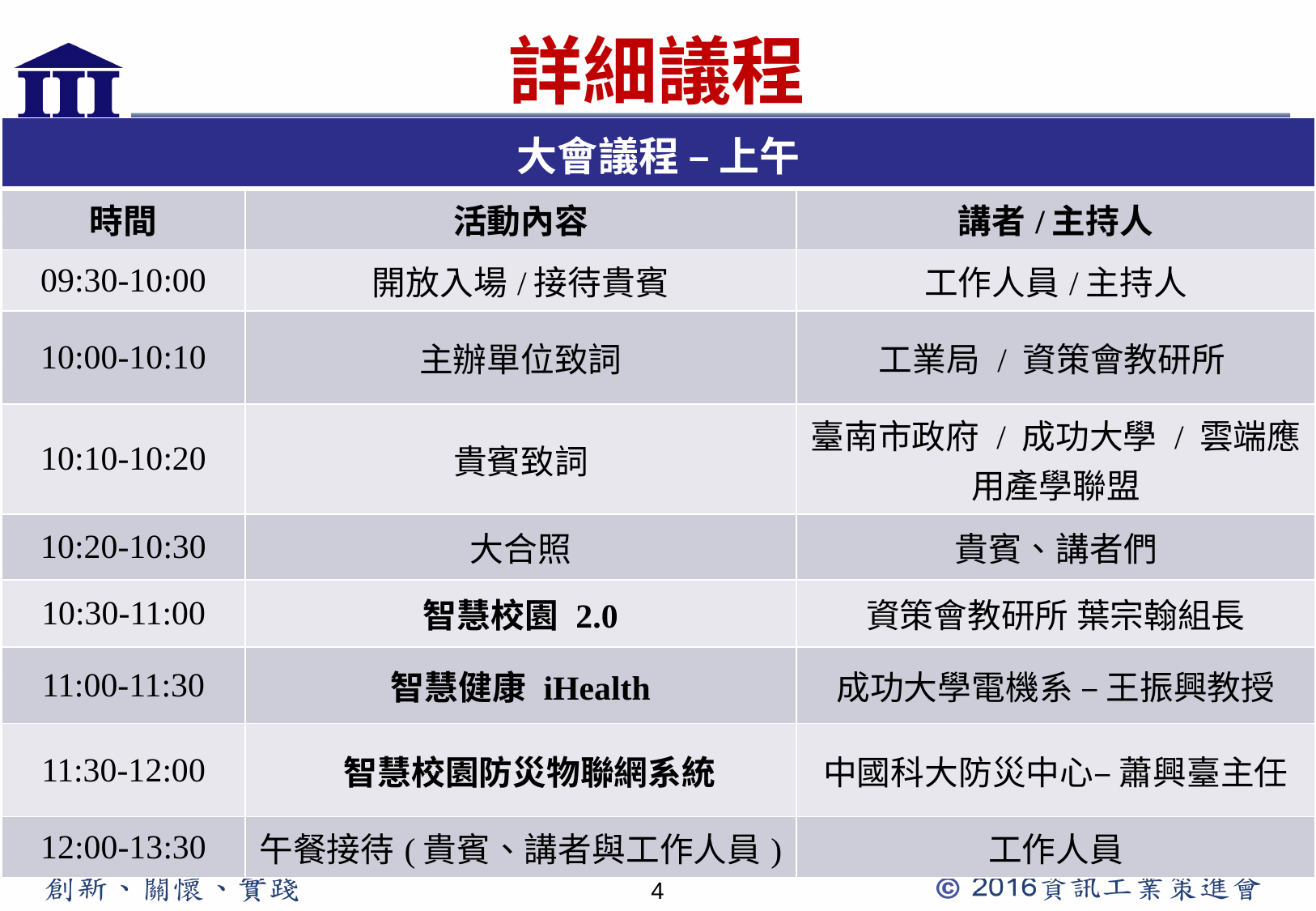

# 詳細議程
| 大會議程 – 上午 |  |  |
| --- | --- | --- |
| 時間 | 活動內容 | 講者/主持人 |
| 09:30-10:00 | 開放入場/接待貴賓 | 工作人員/主持人 |
| 10:00-10:10 | 主辦單位致詞 | 工業局 / 資策會教研所 |
| 10:10-10:20 | 貴賓致詞 | 臺南市政府 / 成功大學 / 雲端應用產學聯盟 |
| 10:20-10:30 | 大合照 | 貴賓、講者們 |
| 10:30-11:00 | 智慧校園 2.0 | 資策會教研所 葉宗翰組長 |
| 11:00-11:30 | 智慧健康 iHealth | 成功大學電機系 – 王振興教授 |
| 11:30-12:00 | 智慧校園防災物聯網系統 | 中國科大防災中心– 蕭興臺主任 |
| 12:00-13:30 | 午餐接待(貴賓、講者與工作人員) | 工作人員 |
4